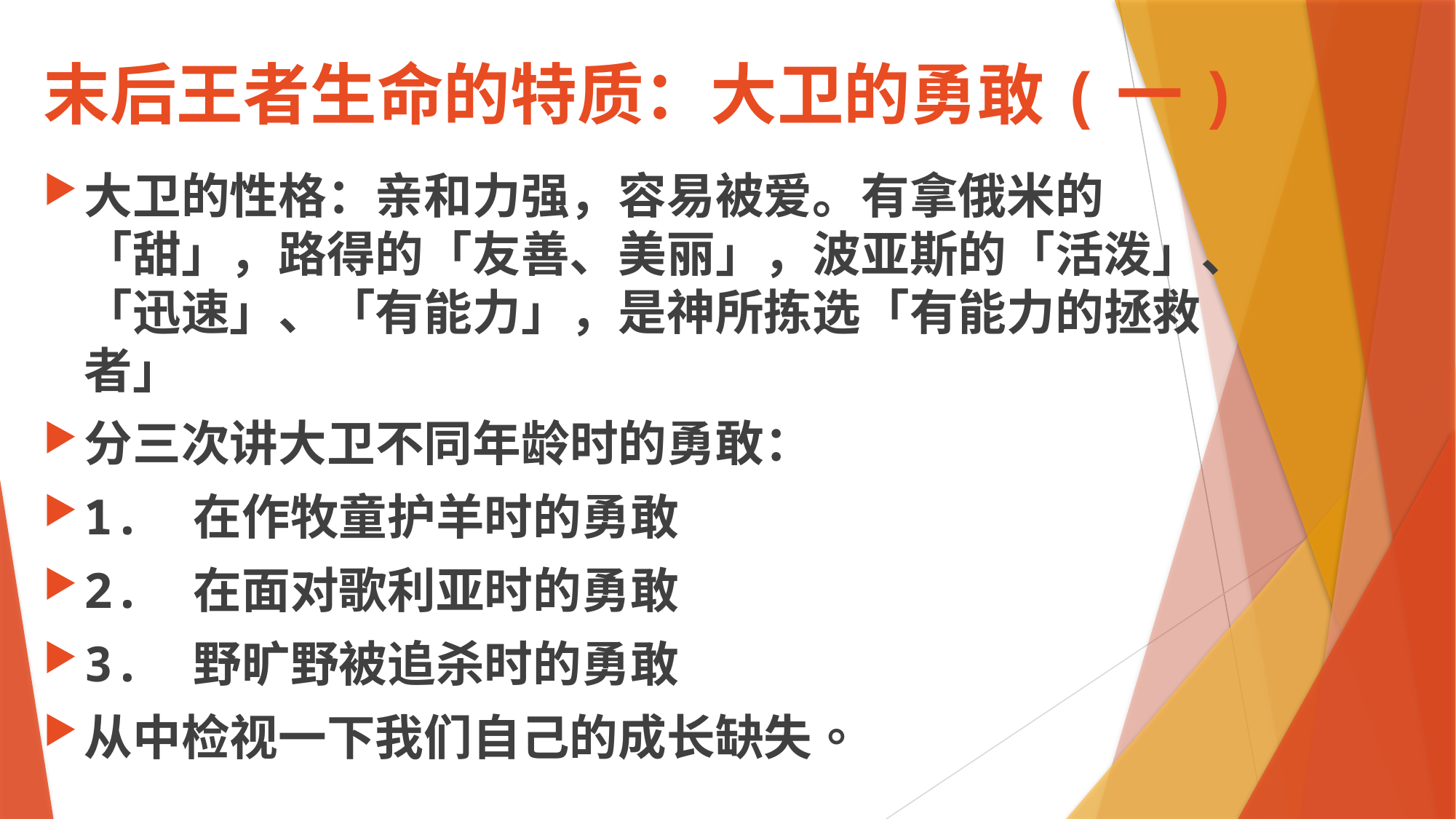

# 末后王者生命的特质：大卫的勇敢(一)
大卫的性格：亲和力强，容易被爱。有拿俄米的「甜」，路得的「友善、美丽」，波亚斯的「活泼」、「迅速」、「有能力」，是神所拣选「有能力的拯救者」
分三次讲大卫不同年龄时的勇敢：
1.	在作牧童护羊时的勇敢
2.	在面对歌利亚时的勇敢
3.	野旷野被追杀时的勇敢
从中检视一下我们自己的成长缺失。